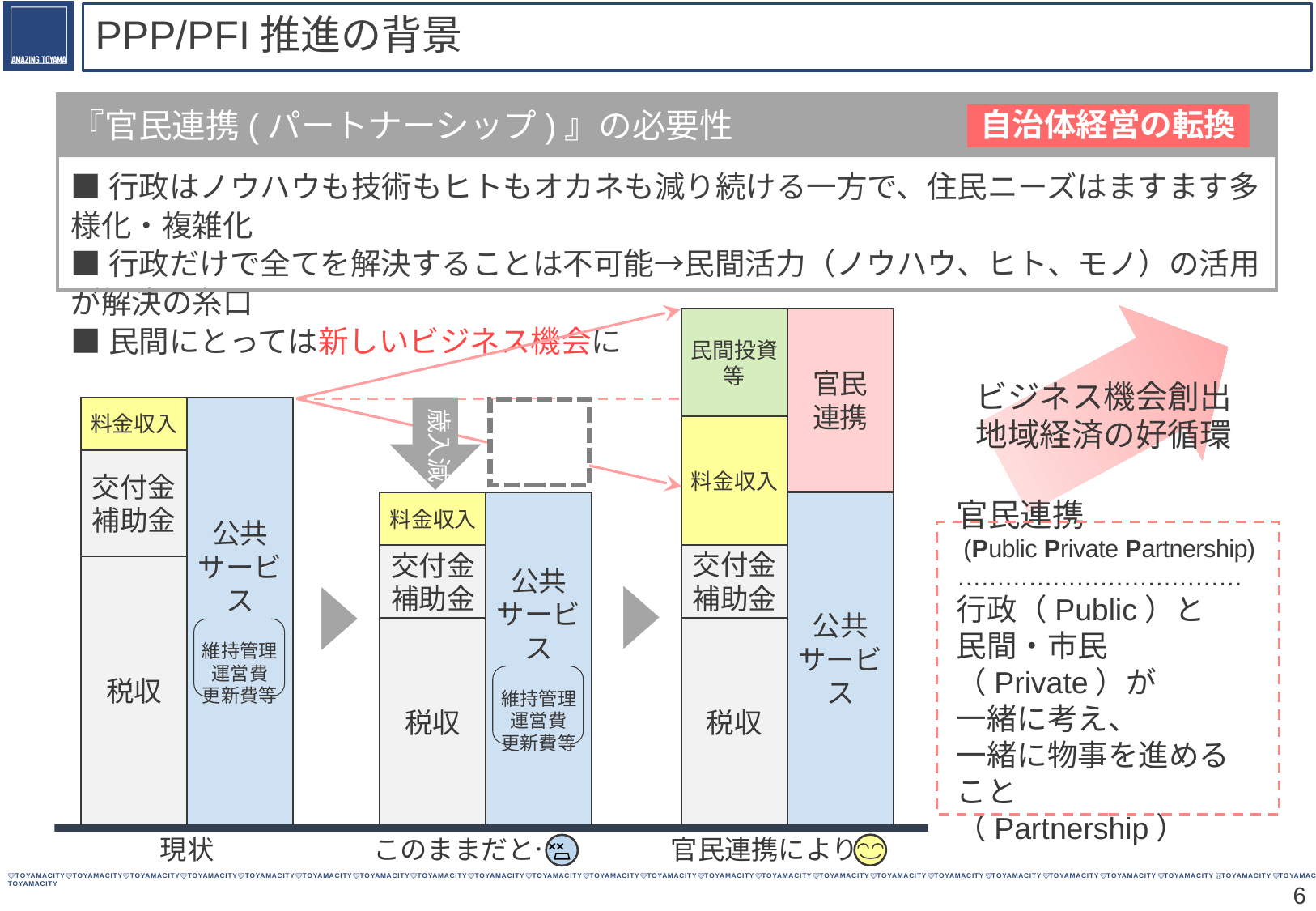

# PPP/PFI推進の背景
『官民連携(パートナーシップ)』の必要性

富山市の現状

自治体経営の転換
■行政はノウハウも技術もヒトもオカネも減り続ける一方で、住民ニーズはますます多様化・複雑化
■行政だけで全てを解決することは不可能→民間活力（ノウハウ、ヒト、モノ）の活用が解決の糸口
■民間にとっては新しいビジネス機会に
官民
連携
民間投資
等
料金収入
公共サービス
交付金
補助金
税収

ビジネス機会創出
地域経済の好循環
歳入減

料金収入
公共サービス

維持管理
運営費
更新費等
交付金
補助金
税収

縮小
料金収入
公共サービス

維持管理
運営費
更新費等
官民連携
 (Public Private Partnership)
………………………………
行政（Public）と
民間・市民（Private）が
一緒に考え、
一緒に物事を進めること
（Partnership）

交付金
補助金

税収

官民連携により
現状
このままだと…

××